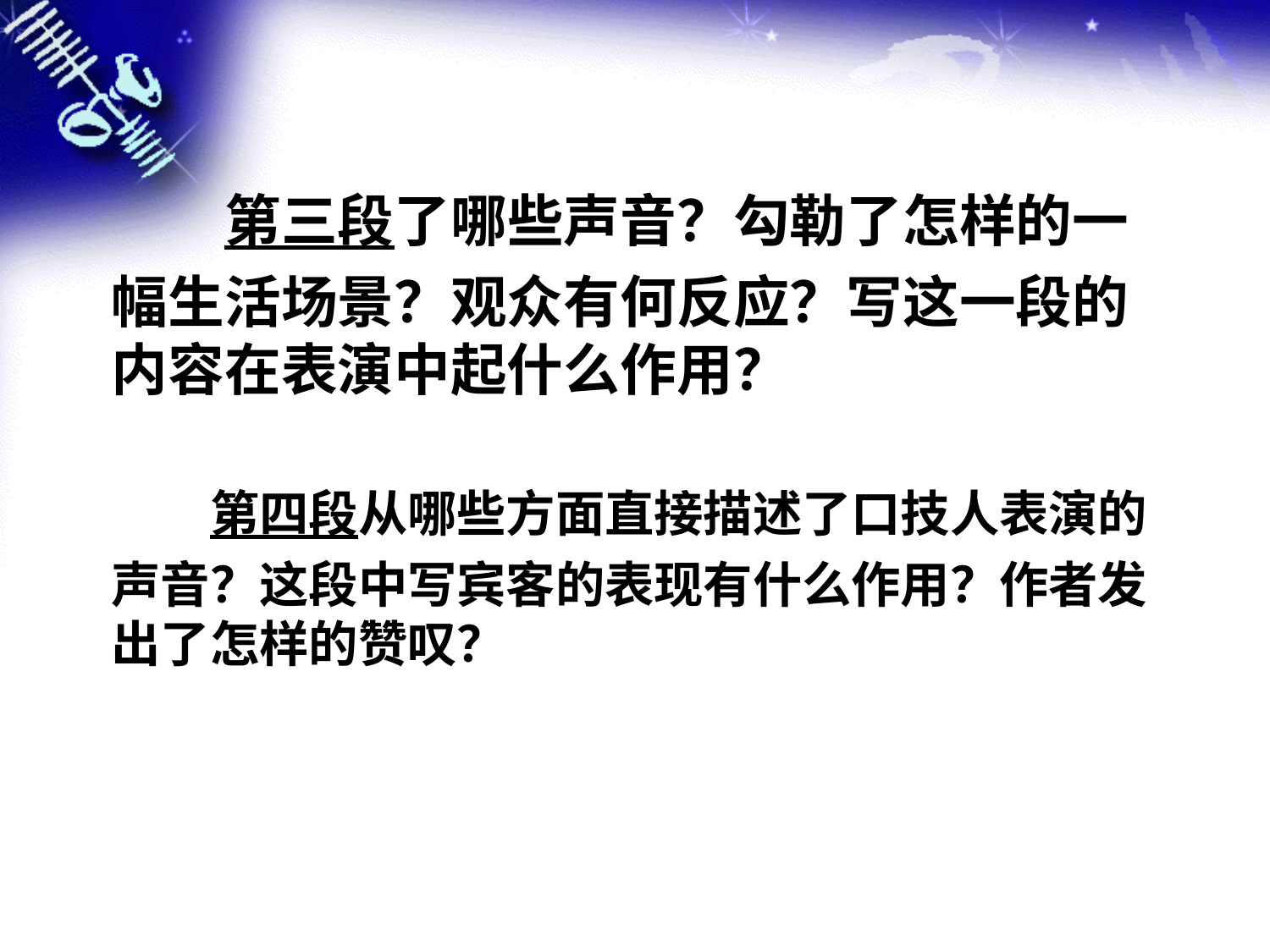

第三段了哪些声音？勾勒了怎样的一幅生活场景？观众有何反应？写这一段的内容在表演中起什么作用？
　　第四段从哪些方面直接描述了口技人表演的声音？这段中写宾客的表现有什么作用？作者发出了怎样的赞叹？